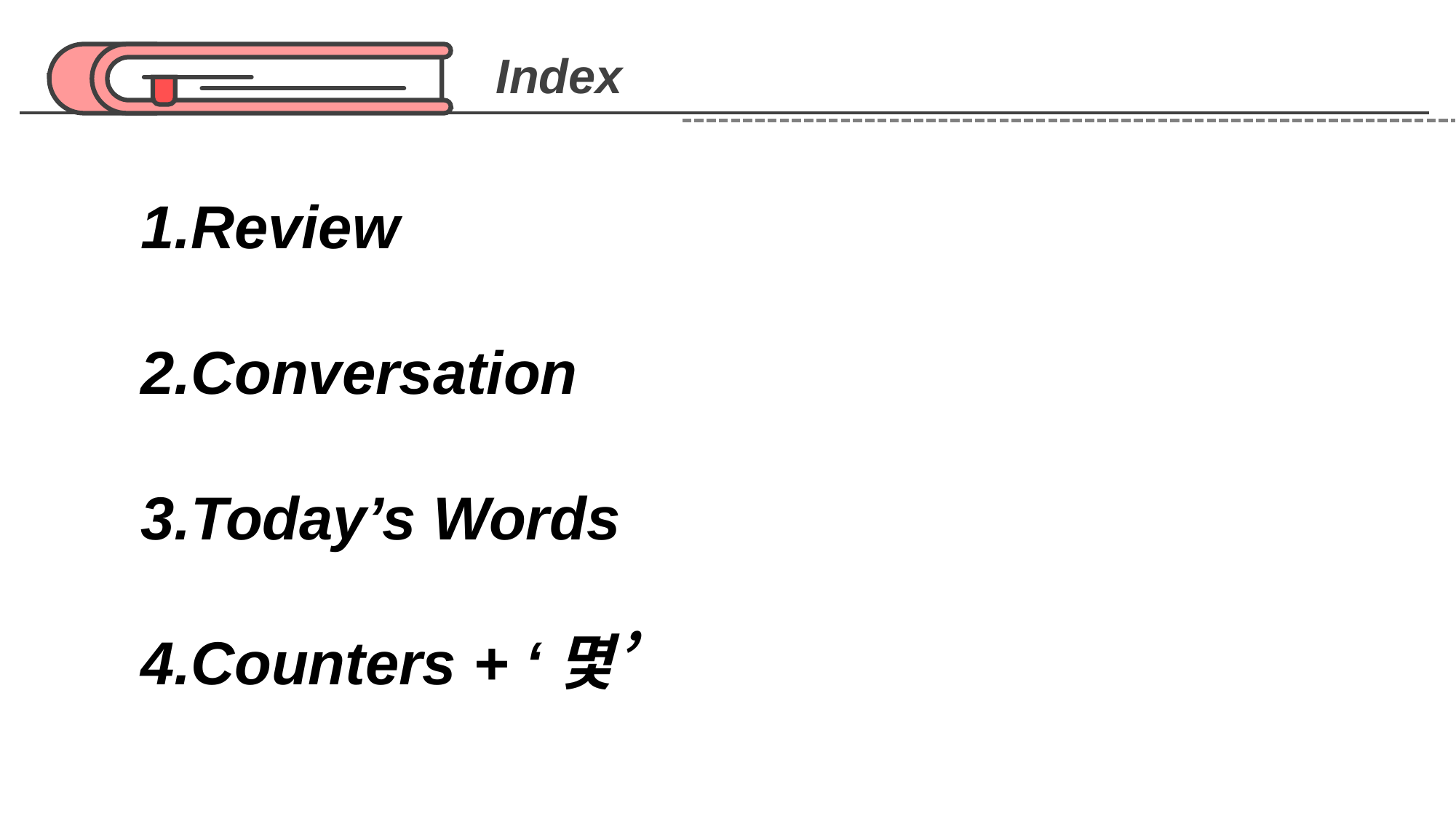

Index

Review

Conversation

Today’s Words

Counters + ‘몇’